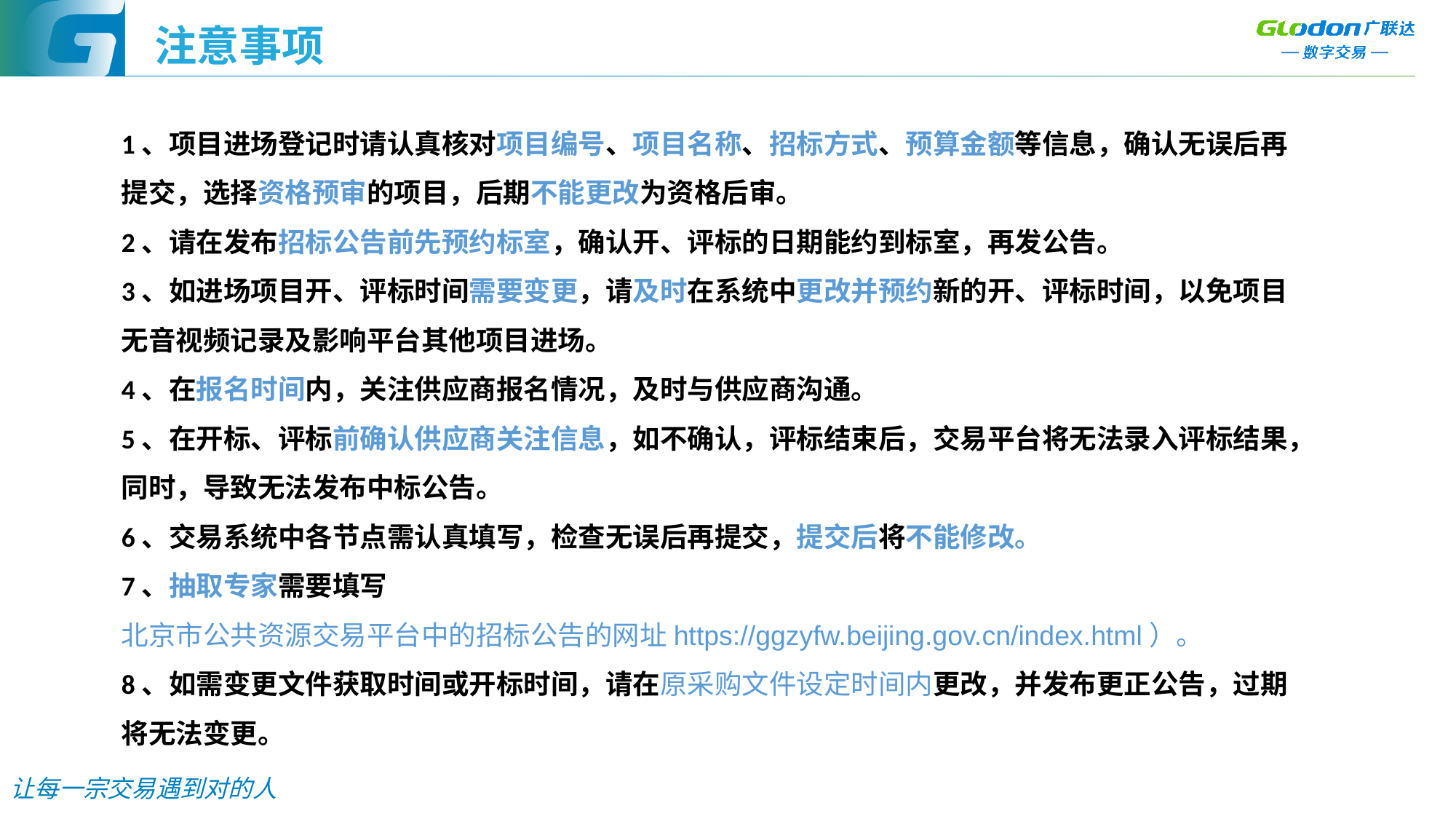

注意事项
1、项目进场登记时请认真核对项目编号、项目名称、招标方式、预算金额等信息，确认无误后再提交，选择资格预审的项目，后期不能更改为资格后审。
2、请在发布招标公告前先预约标室，确认开、评标的日期能约到标室，再发公告。
3、如进场项目开、评标时间需要变更，请及时在系统中更改并预约新的开、评标时间，以免项目无音视频记录及影响平台其他项目进场。
4、在报名时间内，关注供应商报名情况，及时与供应商沟通。
5、在开标、评标前确认供应商关注信息，如不确认，评标结束后，交易平台将无法录入评标结果，同时，导致无法发布中标公告。
6、交易系统中各节点需认真填写，检查无误后再提交，提交后将不能修改。
7、抽取专家需要填写 北京市公共资源交易平台中的招标公告的网址https://ggzyfw.beijing.gov.cn/index.html）。
8、如需变更文件获取时间或开标时间，请在原采购文件设定时间内更改，并发布更正公告，过期将无法变更。